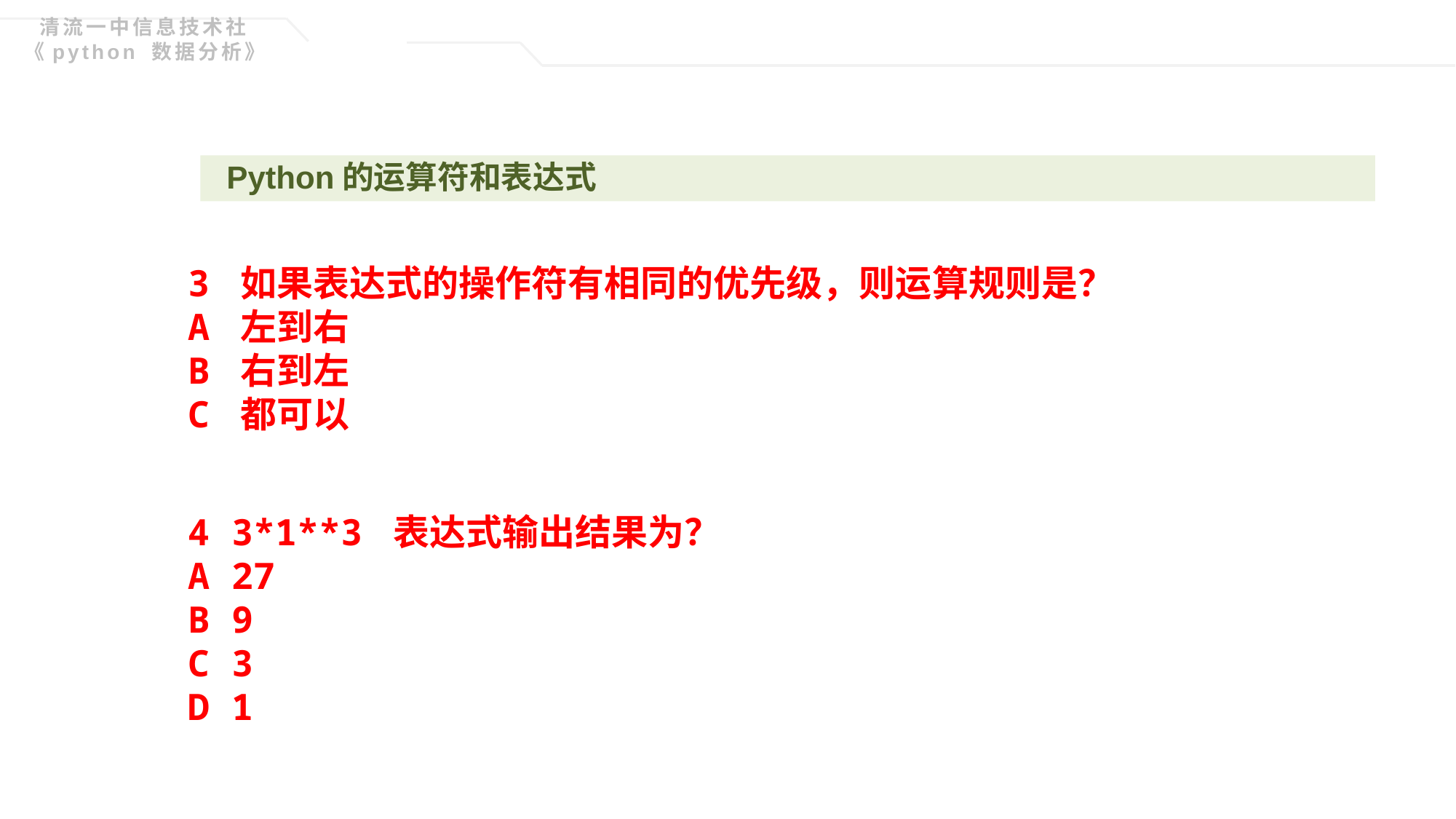

清流一中信息技术社《python 数据分析》
Python的运算符和表达式

3 如果表达式的操作符有相同的优先级，则运算规则是？
A 左到右
B 右到左
C 都可以
4 3*1**3 表达式输出结果为？
A 27
B 9
C 3
D 1